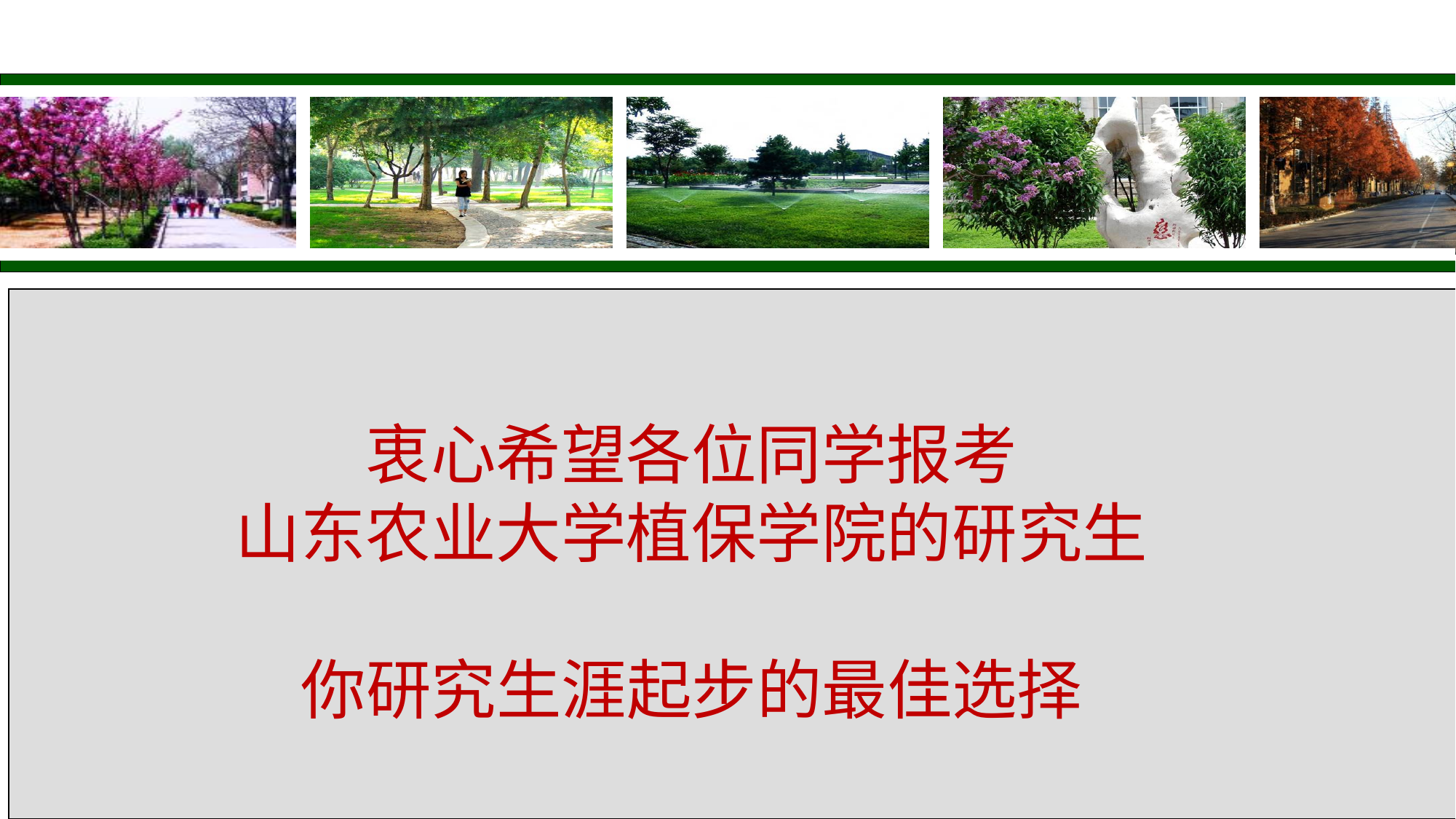

衷心希望各位同学报考
山东农业大学植保学院的研究生

你研究生涯起步的最佳选择